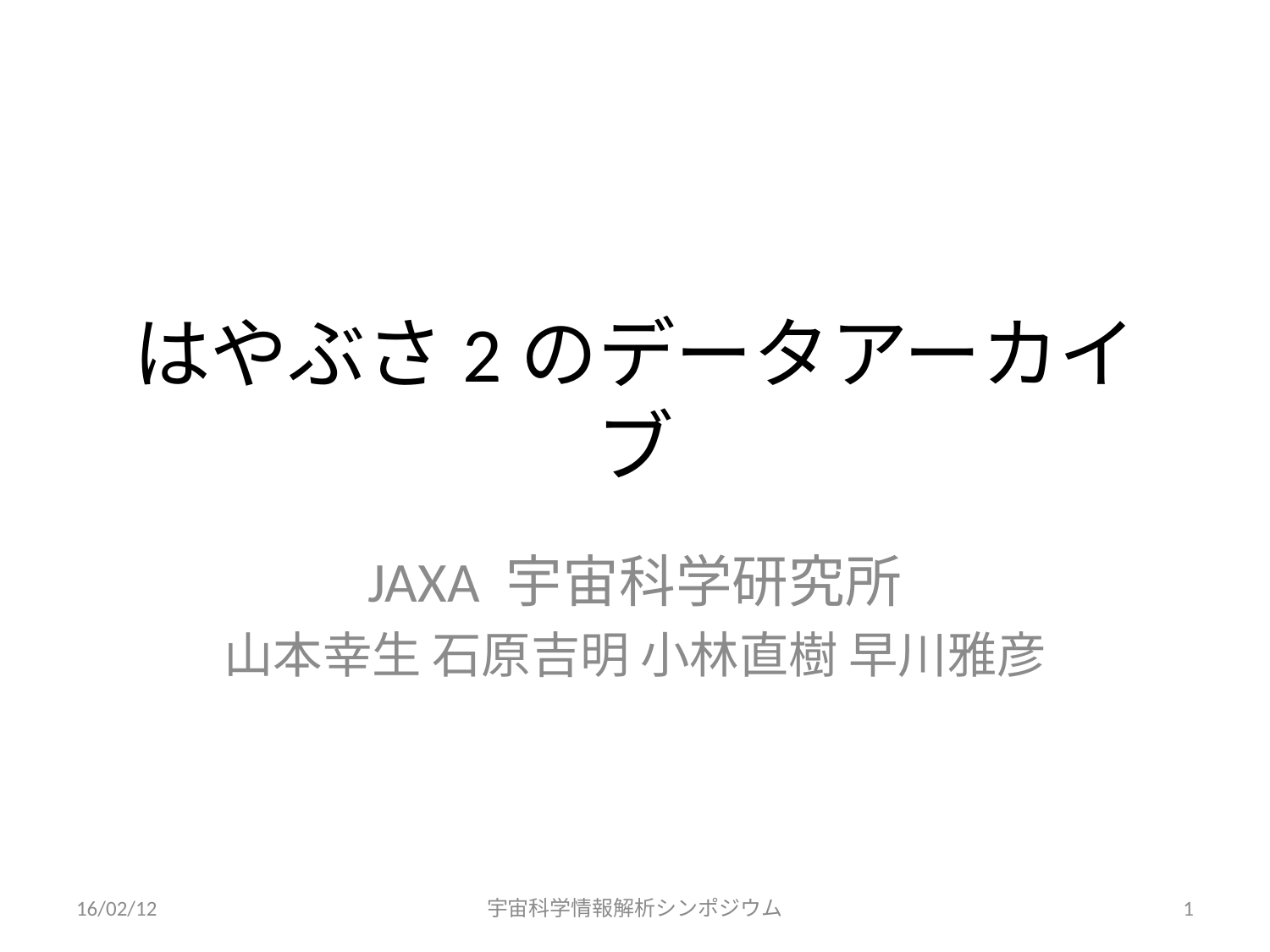

# はやぶさ2のデータアーカイブ
JAXA 宇宙科学研究所
山本幸生 石原吉明 小林直樹 早川雅彦
16/02/12
宇宙科学情報解析シンポジウム
1